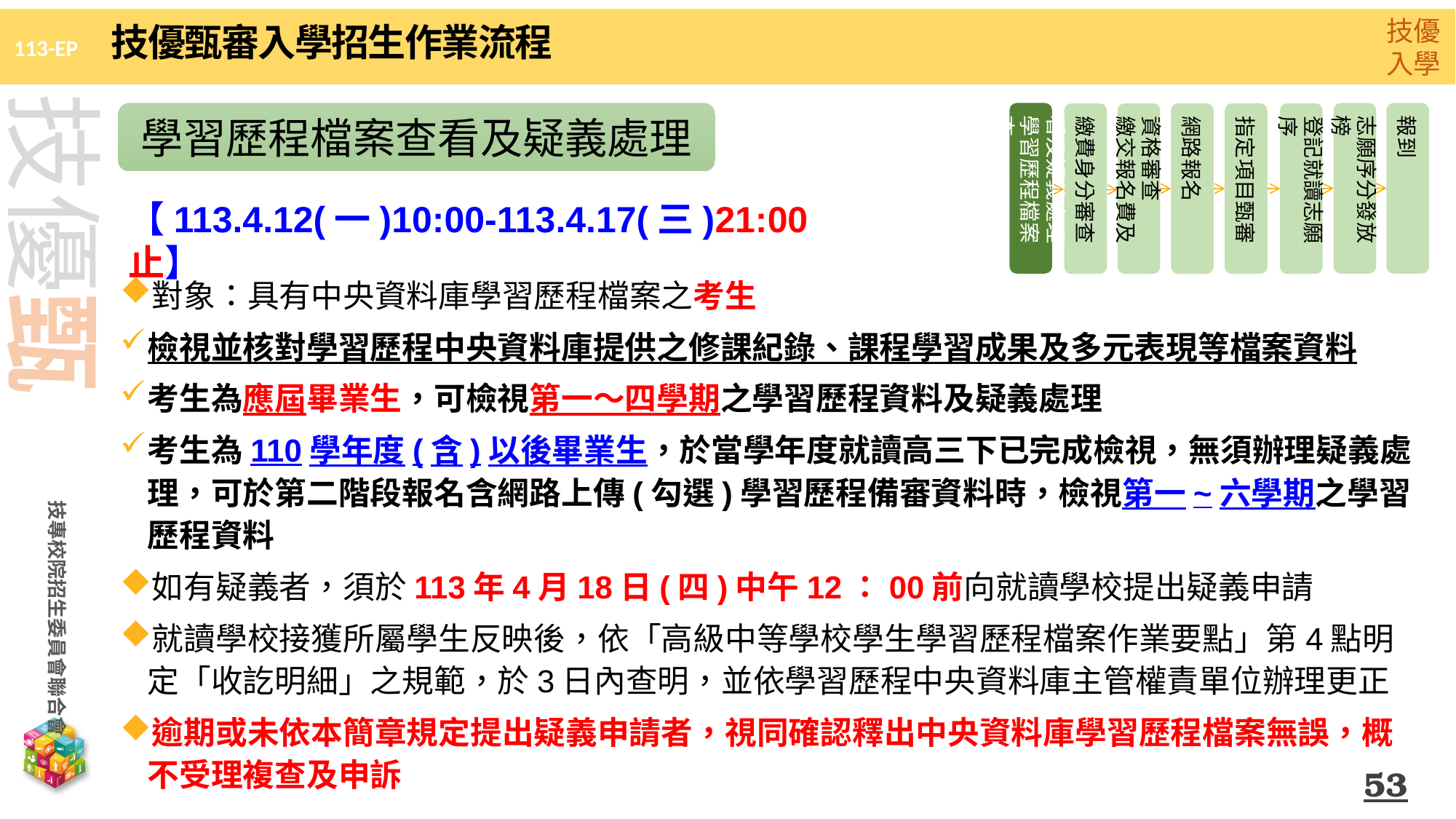

技優甄審入學招生作業流程
學習歷程檔案查看及疑義處理
看及疑義處理
學習歷程檔案查
志願序分發放榜
報到
資格審查
繳交報名費及
網路報名
指定項目甄審
登記就讀志願序
繳費身分審查
【113.4.12(一)10:00-113.4.17(三)21:00止】
對象：具有中央資料庫學習歷程檔案之考生
檢視並核對學習歷程中央資料庫提供之修課紀錄、課程學習成果及多元表現等檔案資料
考生為應屆畢業生，可檢視第一～四學期之學習歷程資料及疑義處理
考生為110學年度(含)以後畢業生，於當學年度就讀高三下已完成檢視，無須辦理疑義處理，可於第二階段報名含網路上傳(勾選)學習歷程備審資料時，檢視第一~六學期之學習歷程資料
如有疑義者，須於113年4月18日(四)中午12：00前向就讀學校提出疑義申請
就讀學校接獲所屬學生反映後，依「高級中等學校學生學習歷程檔案作業要點」第4點明定「收訖明細」之規範，於3日內查明，並依學習歷程中央資料庫主管權責單位辦理更正
逾期或未依本簡章規定提出疑義申請者，視同確認釋出中央資料庫學習歷程檔案無誤，概不受理複查及申訴